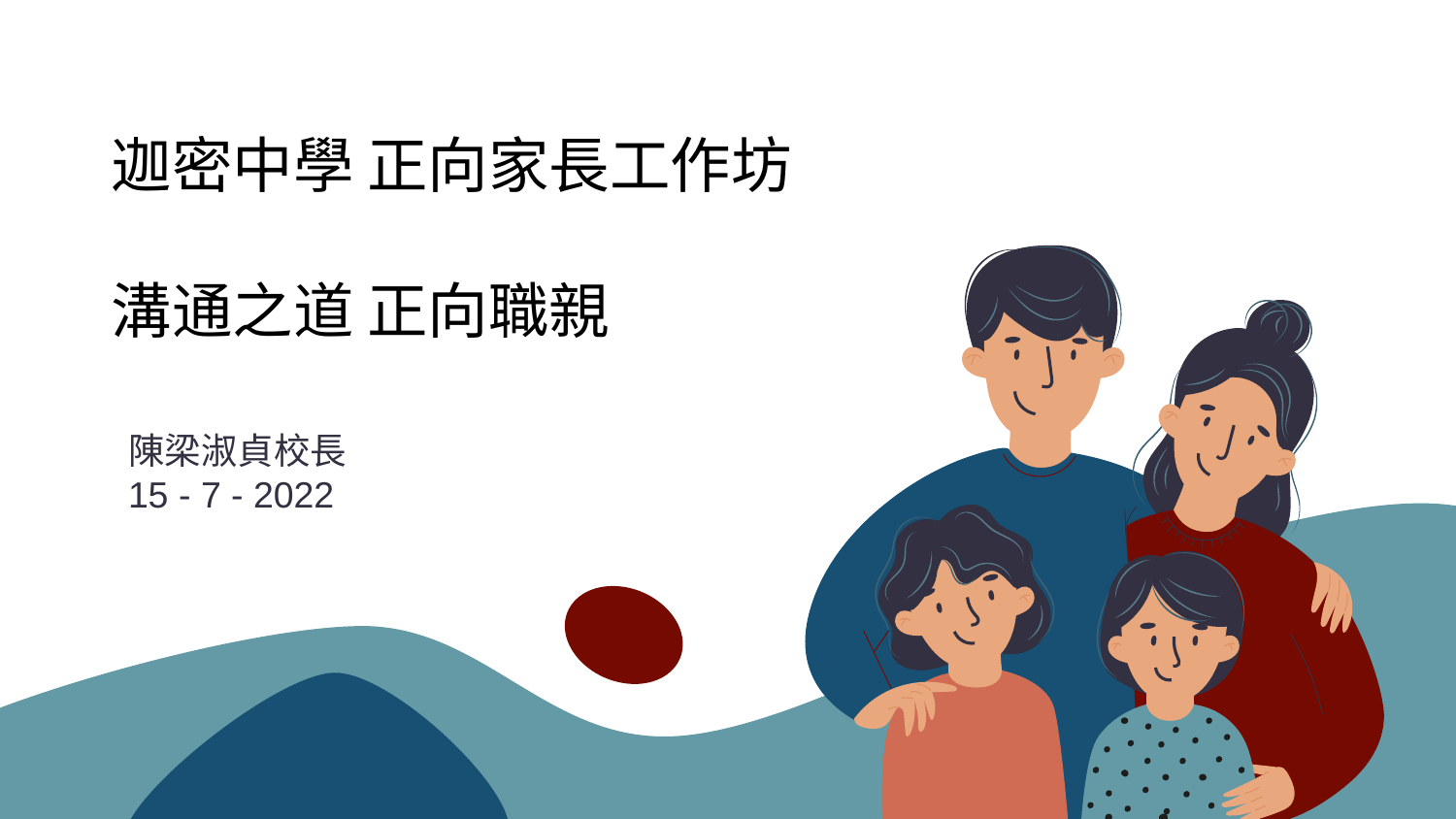

# 迦密中學 正向家長工作坊

溝通之道 正向職親
陳梁淑貞校長
15 - 7 - 2022